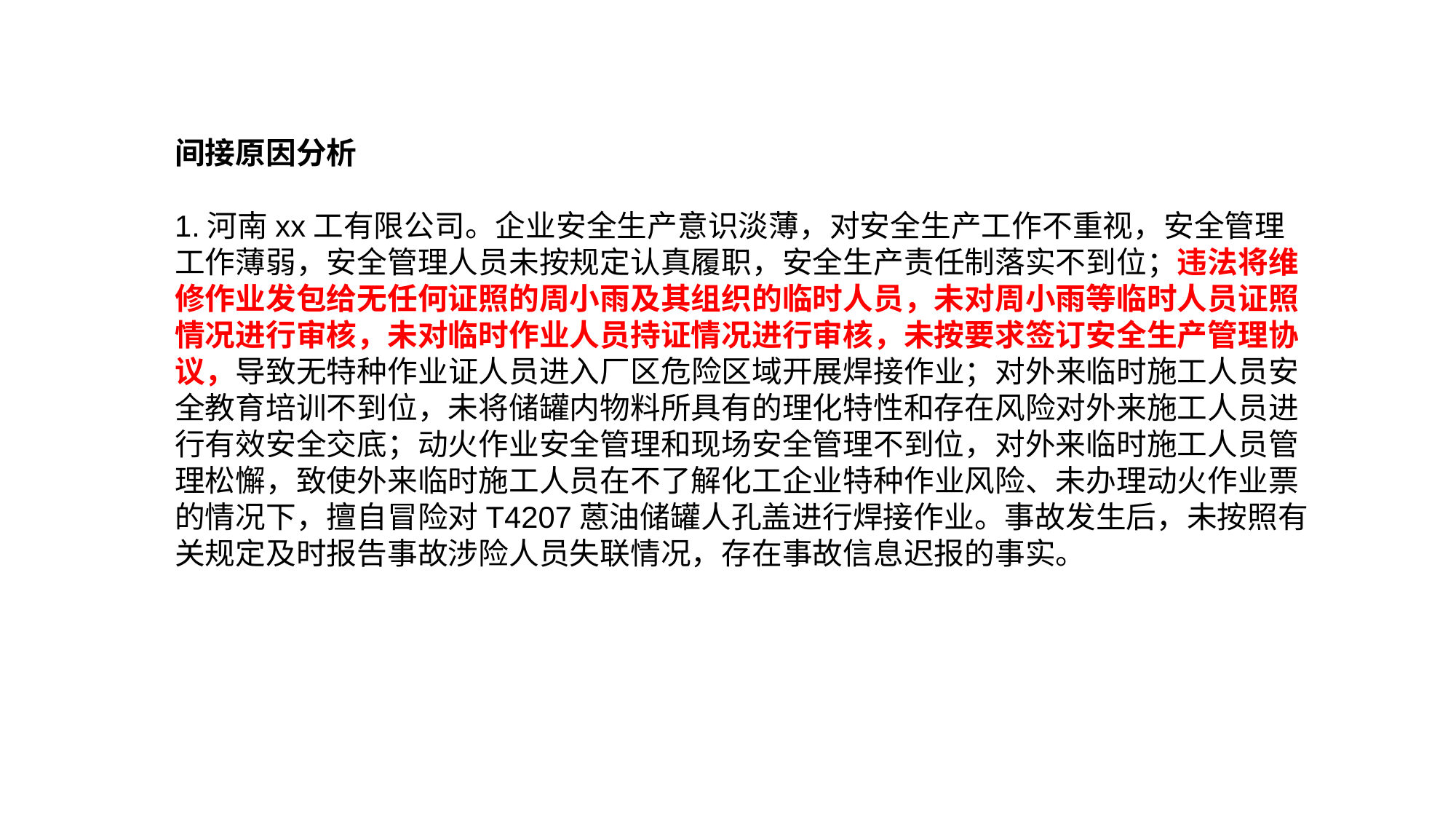

#
间接原因分析

1.河南xx工有限公司。企业安全生产意识淡薄，对安全生产工作不重视，安全管理工作薄弱，安全管理人员未按规定认真履职，安全生产责任制落实不到位；违法将维修作业发包给无任何证照的周小雨及其组织的临时人员，未对周小雨等临时人员证照情况进行审核，未对临时作业人员持证情况进行审核，未按要求签订安全生产管理协议，导致无特种作业证人员进入厂区危险区域开展焊接作业；对外来临时施工人员安全教育培训不到位，未将储罐内物料所具有的理化特性和存在风险对外来施工人员进行有效安全交底；动火作业安全管理和现场安全管理不到位，对外来临时施工人员管理松懈，致使外来临时施工人员在不了解化工企业特种作业风险、未办理动火作业票的情况下，擅自冒险对T4207蒽油储罐人孔盖进行焊接作业。事故发生后，未按照有关规定及时报告事故涉险人员失联情况，存在事故信息迟报的事实。